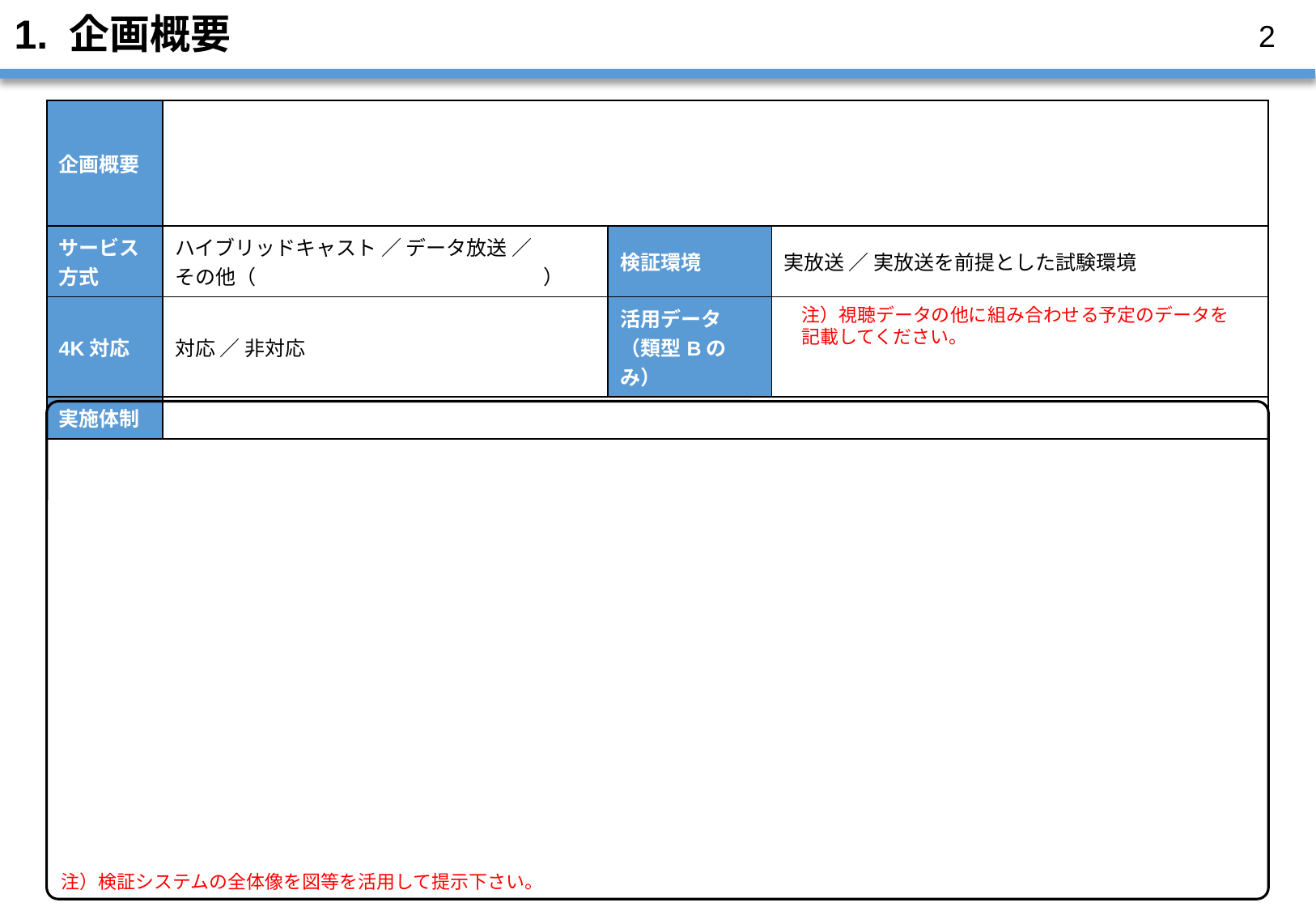

# 1. 企画概要
2
| 企画概要 |  |  |  |
| --- | --- | --- | --- |
| サービス 方式 | ハイブリッドキャスト ／ データ放送 ／ その他（　　　　　　　　　　　　　　 ） | 検証環境 | 実放送 ／ 実放送を前提とした試験環境 |
| 4K対応 | 対応 ／ 非対応 | 活用データ （類型Bのみ） |  |
| 実施体制 |  |  |  |
注）視聴データの他に組み合わせる予定のデータを
記載してください。

注）検証システムの全体像を図等を活用して提示下さい。